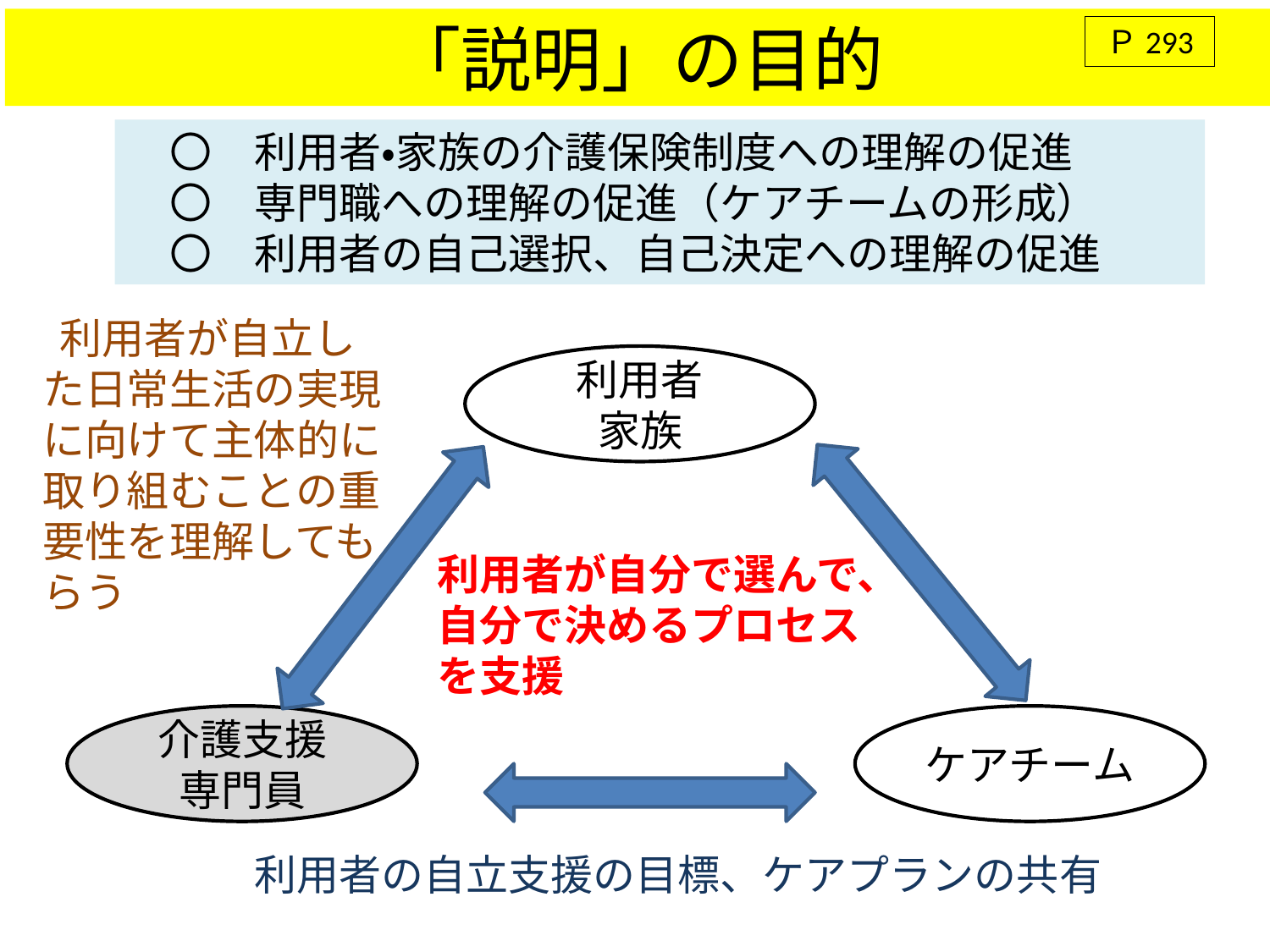

「説明」の目的
Ｐ293
　〇　利用者・家族の介護保険制度への理解の促進
　〇　専門職への理解の促進（ケアチームの形成）
　〇　利用者の自己選択、自己決定への理解の促進
　利用者が自立した日常生活の実現に向けて主体的に取り組むことの重要性を理解してもらう

利用者
家族

介護支援
専門員
ケアチーム

利用者が自分で選んで、自分で決めるプロセスを支援
利用者の自立支援の目標、ケアプランの共有